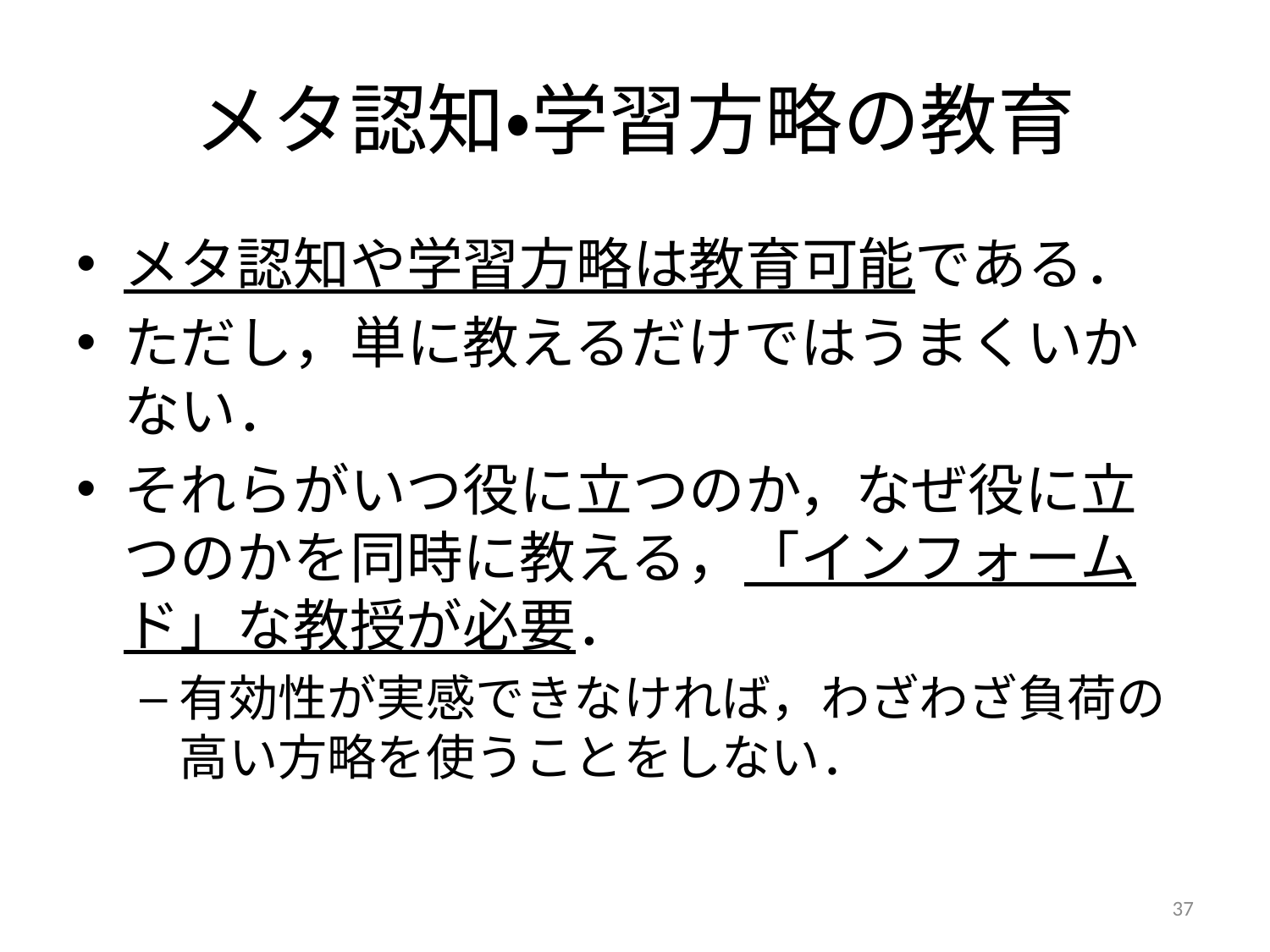

# メタ認知・学習方略の教育
メタ認知や学習方略は教育可能である．
ただし，単に教えるだけではうまくいかない．
それらがいつ役に立つのか，なぜ役に立つのかを同時に教える，「インフォームド」な教授が必要．
有効性が実感できなければ，わざわざ負荷の高い方略を使うことをしない．
37